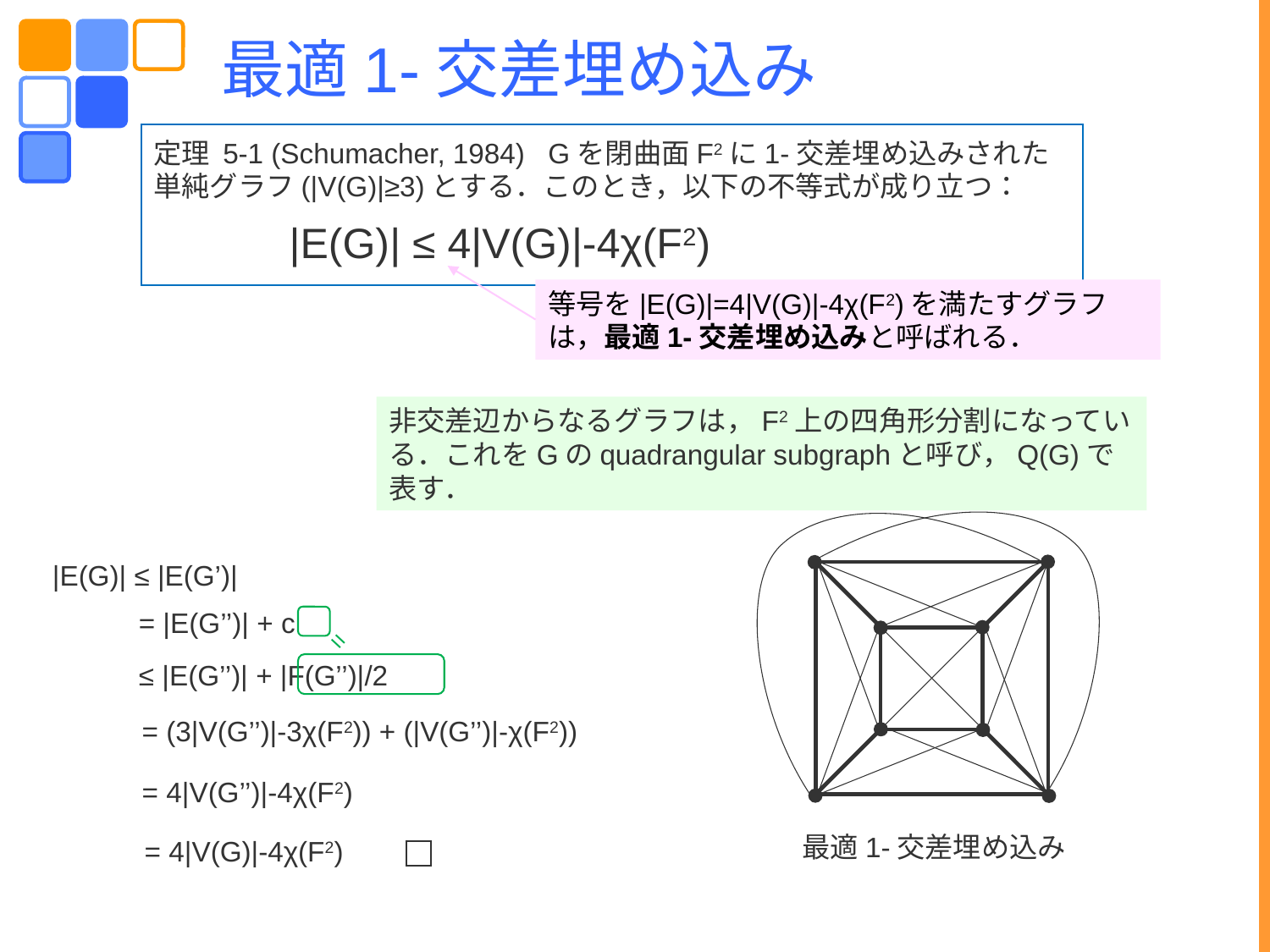

最適1-交差埋め込み

定理 5-1 (Schumacher, 1984)   Gを閉曲面F2に1-交差埋め込みされた単純グラフ(|V(G)|≥3)とする．このとき，以下の不等式が成り立つ：
 |E(G)| ≤ 4|V(G)|-4χ(F2)
等号を|E(G)|=4|V(G)|-4χ(F2)を満たすグラフは，最適1-交差埋め込みと呼ばれる．
非交差辺からなるグラフは，F2上の四角形分割になっている．これをGのquadrangular subgraphと呼び，Q(G)で表す．

最適1-交差埋め込み
|E(G)| ≤ |E(G’)|
= |E(G’’)| + c

=
≤ |E(G’’)| + |F(G’’)|/2

= (3|V(G’’)|-3χ(F2)) + (|V(G’’)|-χ(F2))
= 4|V(G’’)|-4χ(F2)
= 4|V(G)|-4χ(F2)